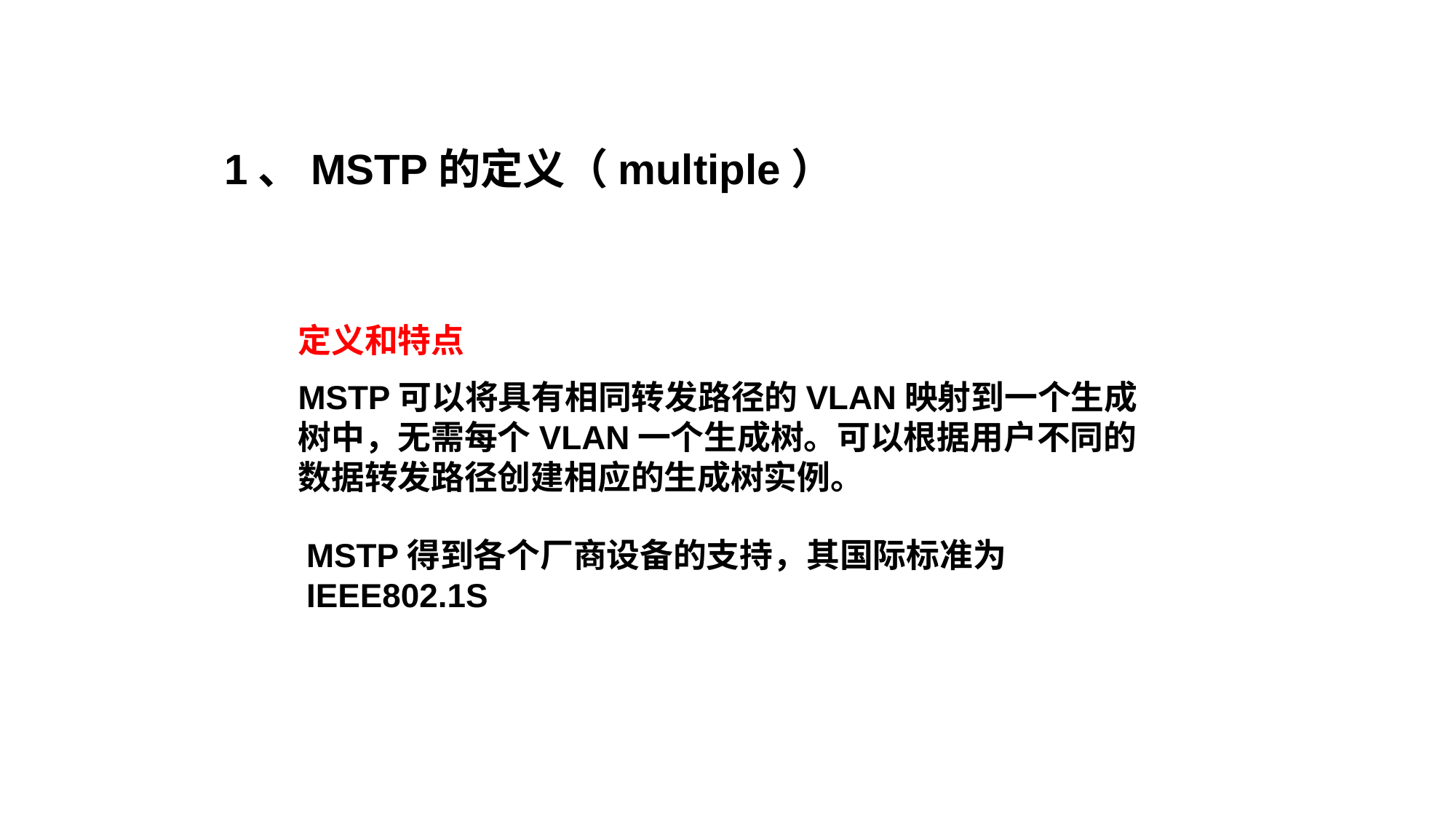

1、MSTP的定义（multiple）
定义和特点
MSTP可以将具有相同转发路径的VLAN映射到一个生成树中，无需每个VLAN一个生成树。可以根据用户不同的数据转发路径创建相应的生成树实例。
MSTP得到各个厂商设备的支持，其国际标准为IEEE802.1S
32